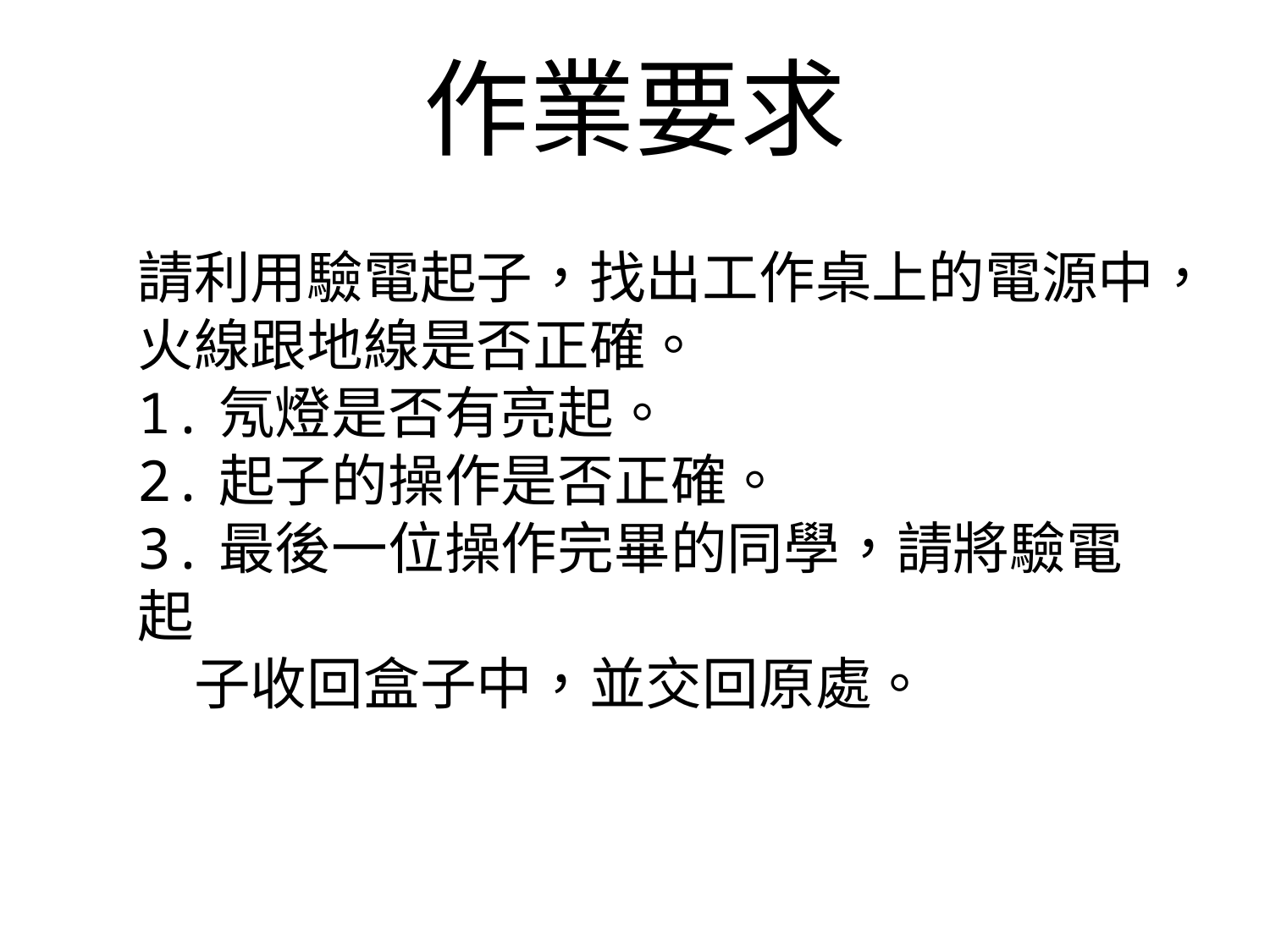

# 作業要求
請利用驗電起子，找出工作桌上的電源中，火線跟地線是否正確。
1.氖燈是否有亮起。
2.起子的操作是否正確。
3.最後一位操作完畢的同學，請將驗電起
　子收回盒子中，並交回原處。